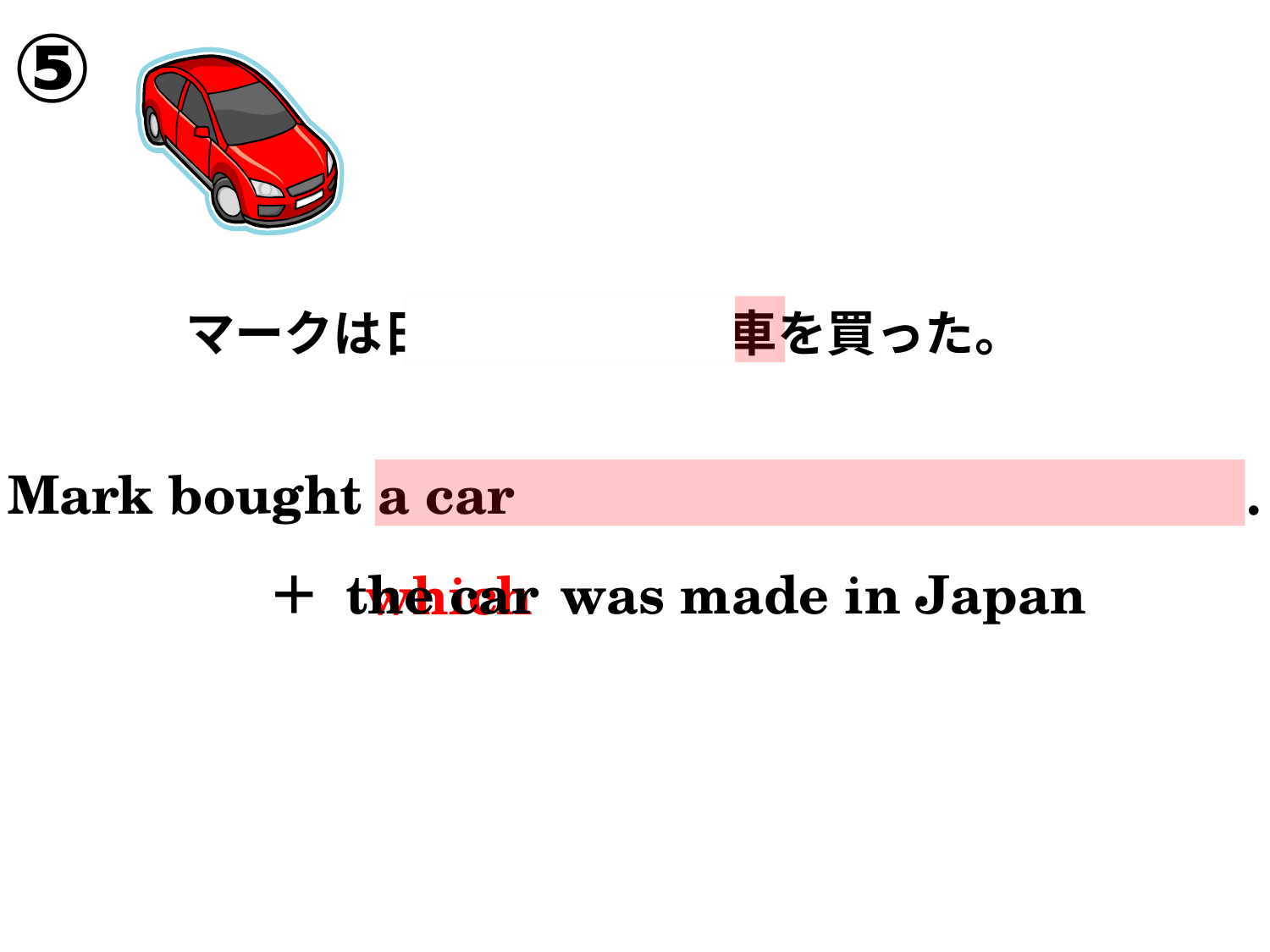

⑤

マークは日本で作られた車を買った。

Mark bought a car
.

the car
was made in Japan
＋
which